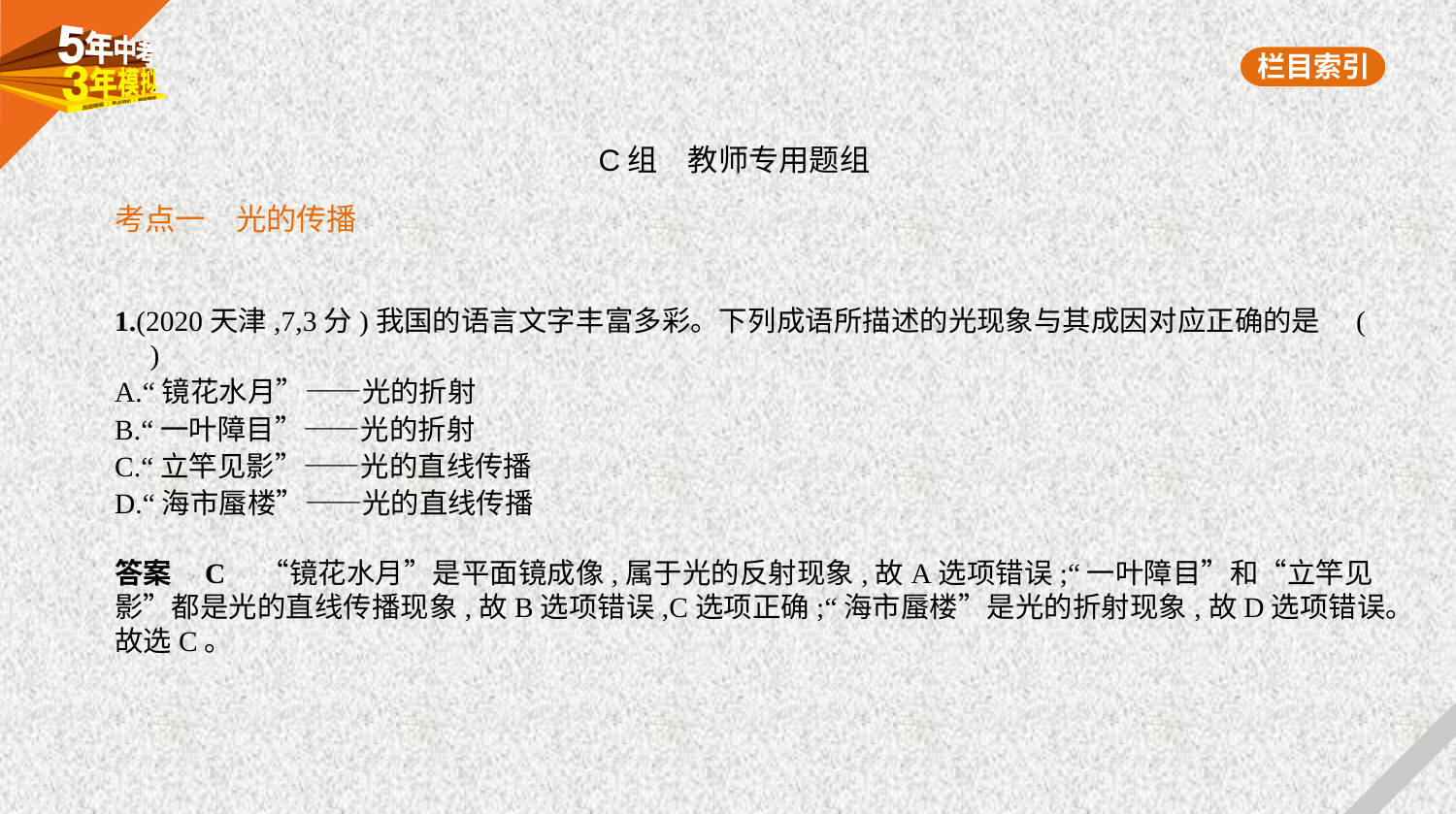

C组　教师专用题组
考点一　光的传播
1.(2020天津,7,3分)我国的语言文字丰富多彩。下列成语所描述的光现象与其成因对应正确的是 (
　)
A.“镜花水月”——光的折射
B.“一叶障目”——光的折射
C.“立竿见影”——光的直线传播
D.“海市蜃楼”——光的直线传播
答案    C　“镜花水月”是平面镜成像,属于光的反射现象,故A选项错误;“一叶障目”和“立竿见
影”都是光的直线传播现象,故B选项错误,C选项正确;“海市蜃楼”是光的折射现象,故D选项错误。
故选C。